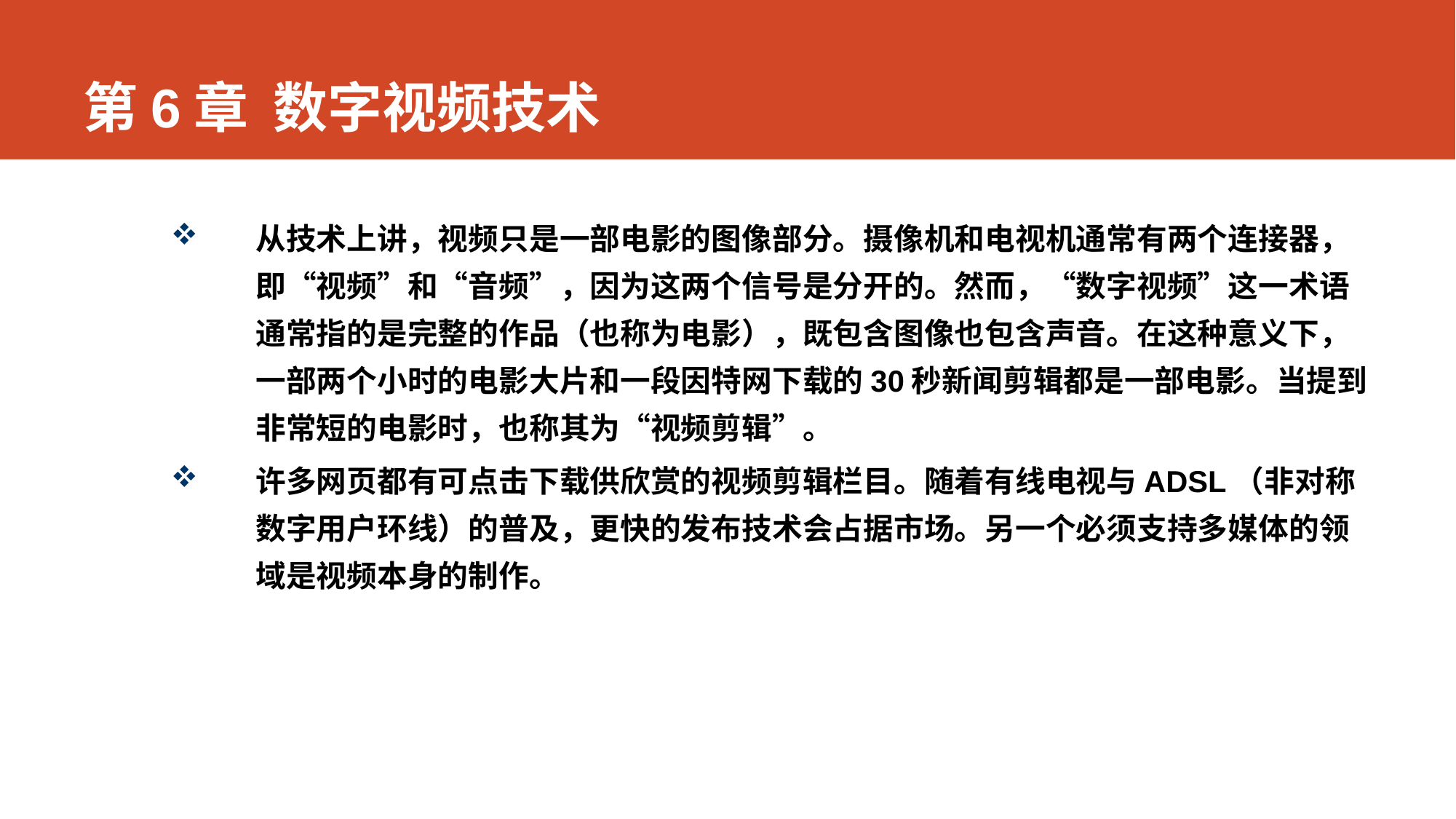

# 第6章  数字视频技术
从技术上讲，视频只是一部电影的图像部分。摄像机和电视机通常有两个连接器，即“视频”和“音频”，因为这两个信号是分开的。然而，“数字视频”这一术语通常指的是完整的作品（也称为电影），既包含图像也包含声音。在这种意义下，一部两个小时的电影大片和一段因特网下载的30秒新闻剪辑都是一部电影。当提到非常短的电影时，也称其为“视频剪辑”。
许多网页都有可点击下载供欣赏的视频剪辑栏目。随着有线电视与ADSL（非对称数字用户环线）的普及，更快的发布技术会占据市场。另一个必须支持多媒体的领域是视频本身的制作。